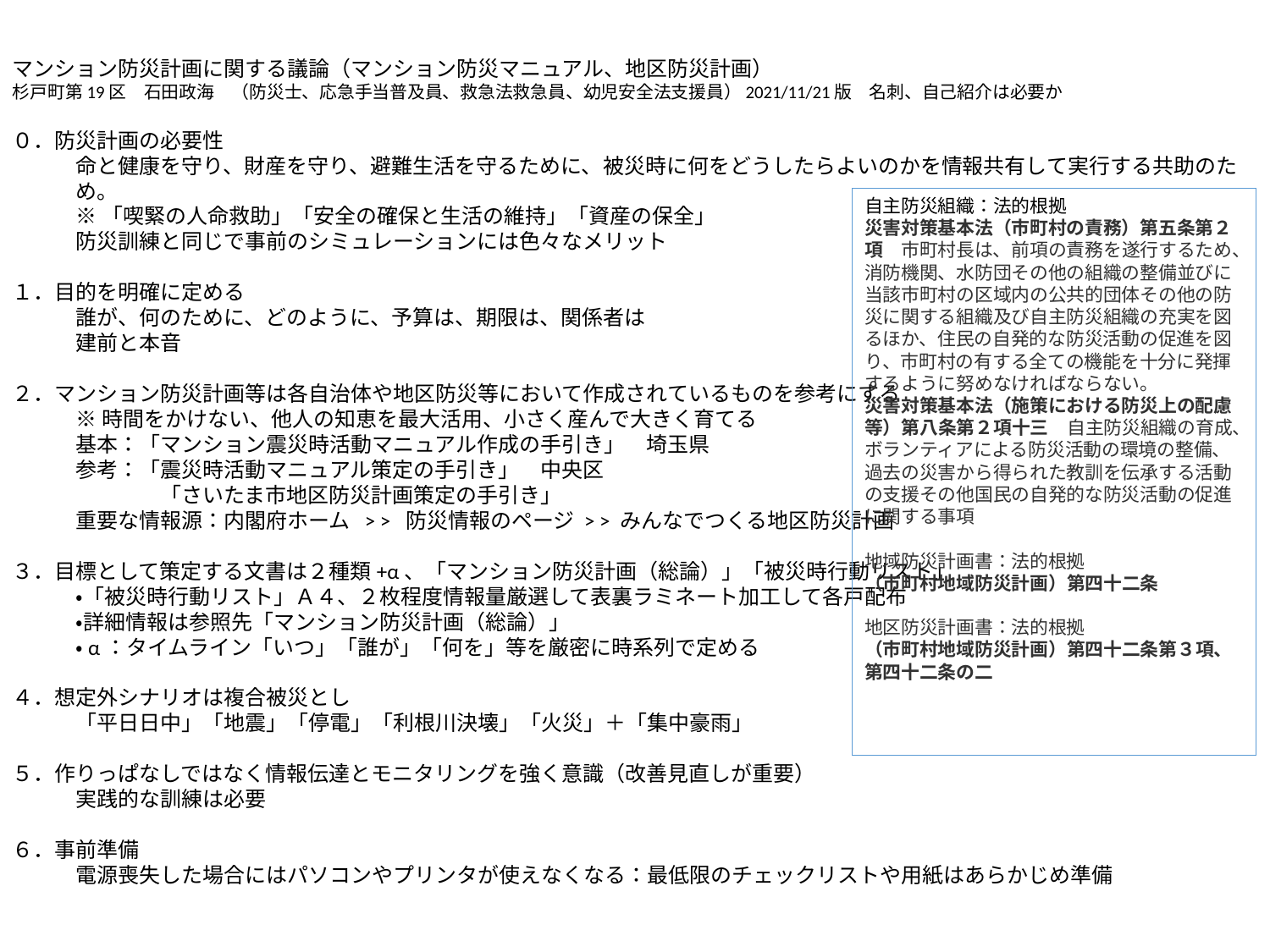

マンション防災計画に関する議論（マンション防災マニュアル、地区防災計画）
杉戸町第19区　石田政海　（防災士、応急手当普及員、救急法救急員、幼児安全法支援員）2021/11/21版　名刺、自己紹介は必要か

０．防災計画の必要性
命と健康を守り、財産を守り、避難生活を守るために、被災時に何をどうしたらよいのかを情報共有して実行する共助のため。
※「喫緊の人命救助」「安全の確保と生活の維持」「資産の保全」
防災訓練と同じで事前のシミュレーションには色々なメリット

１．目的を明確に定める
誰が、何のために、どのように、予算は、期限は、関係者は
建前と本音

２．マンション防災計画等は各自治体や地区防災等において作成されているものを参考にする
※時間をかけない、他人の知恵を最大活用、小さく産んで大きく育てる
基本：「マンション震災時活動マニュアル作成の手引き」　埼玉県
参考：「震災時活動マニュアル策定の手引き」　中央区
　　　　「さいたま市地区防災計画策定の手引き」
重要な情報源：内閣府ホーム  > >  防災情報のページ > > みんなでつくる地区防災計画

３．目標として策定する文書は２種類+α、「マンション防災計画（総論）」「被災時行動リスト」
・「被災時行動リスト」Ａ４、２枚程度情報量厳選して表裏ラミネート加工して各戸配布
・詳細情報は参照先「マンション防災計画（総論）」
・α：タイムライン「いつ」「誰が」「何を」等を厳密に時系列で定める

４．想定外シナリオは複合被災とし
「平日日中」「地震」「停電」「利根川決壊」「火災」＋「集中豪雨」

５．作りっぱなしではなく情報伝達とモニタリングを強く意識（改善見直しが重要）
実践的な訓練は必要

６．事前準備
電源喪失した場合にはパソコンやプリンタが使えなくなる：最低限のチェックリストや用紙はあらかじめ準備
自主防災組織：法的根拠
災害対策基本法（市町村の責務）第五条第２項　市町村長は、前項の責務を遂行するため、消防機関、水防団その他の組織の整備並びに当該市町村の区域内の公共的団体その他の防災に関する組織及び自主防災組織の充実を図るほか、住民の自発的な防災活動の促進を図り、市町村の有する全ての機能を十分に発揮するように努めなければならない。
災害対策基本法（施策における防災上の配慮等）第八条第２項十三　自主防災組織の育成、ボランティアによる防災活動の環境の整備、過去の災害から得られた教訓を伝承する活動の支援その他国民の自発的な防災活動の促進に関する事項

地域防災計画書：法的根拠
（市町村地域防災計画）第四十二条

地区防災計画書：法的根拠
（市町村地域防災計画）第四十二条第３項、
第四十二条の二